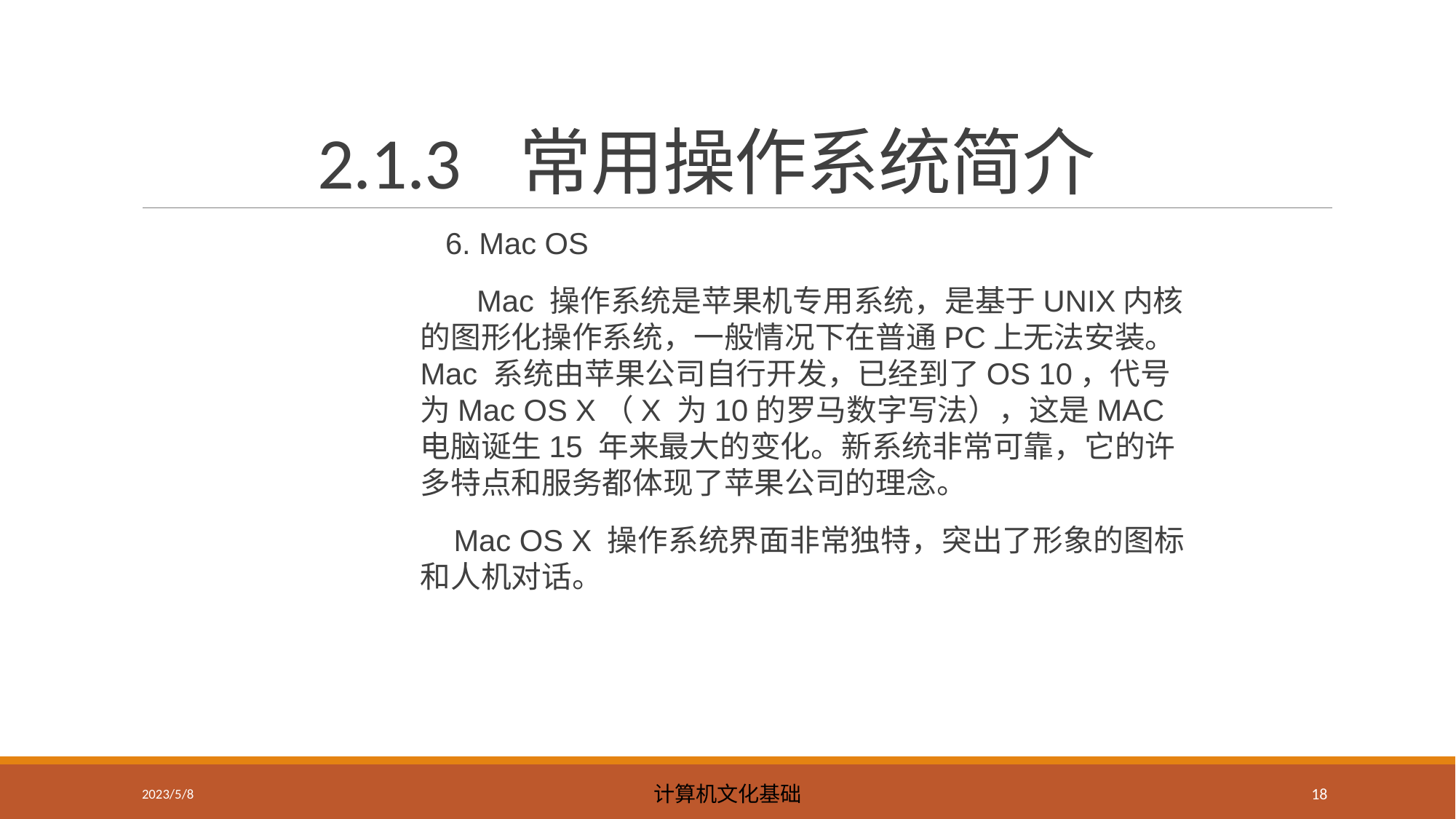

# 2.1.3  常用操作系统简介
   6. Mac OS
              Mac 操作系统是苹果机专用系统，是基于UNIX内核的图形化操作系统，一般情况下在普通PC上无法安装。Mac 系统由苹果公司自行开发，已经到了OS 10，代号为Mac OS X（X 为10的罗马数字写法），这是MAC电脑诞生15 年来最大的变化。新系统非常可靠，它的许多特点和服务都体现了苹果公司的理念。
    Mac OS X 操作系统界面非常独特，突出了形象的图标和人机对话。
2023/5/8
计算机文化基础
18